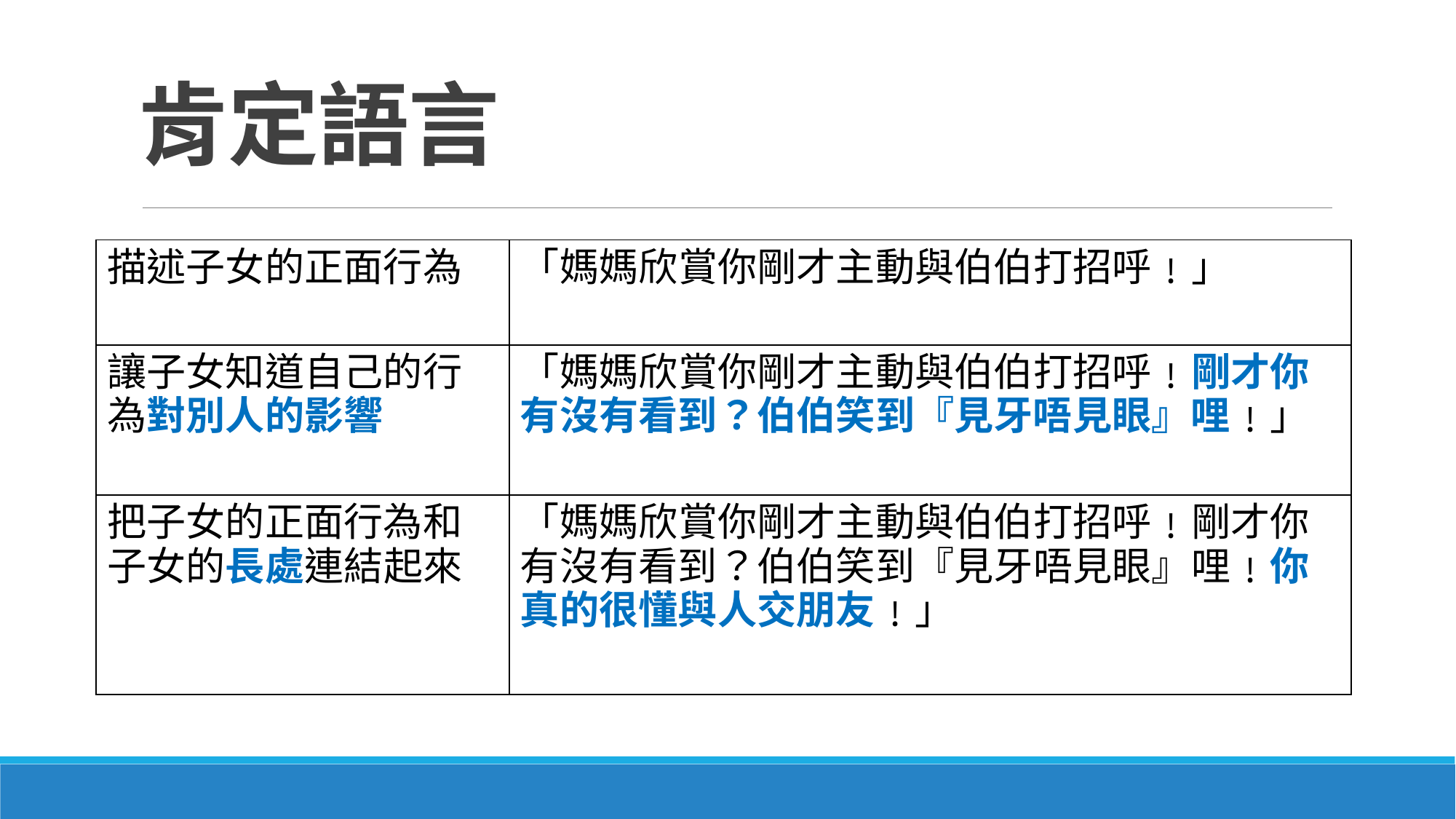

# 肯定語言
| 描述子女的正面行為 | 「媽媽欣賞你剛才主動與伯伯打招呼﹗」 |
| --- | --- |
| 讓子女知道自己的行為對別人的影響 | 「媽媽欣賞你剛才主動與伯伯打招呼﹗剛才你有沒有看到？伯伯笑到『見牙唔見眼』哩﹗」 |
| 把子女的正面行為和子女的長處連結起來 | 「媽媽欣賞你剛才主動與伯伯打招呼﹗剛才你有沒有看到？伯伯笑到『見牙唔見眼』哩﹗你真的很懂與人交朋友﹗」 |